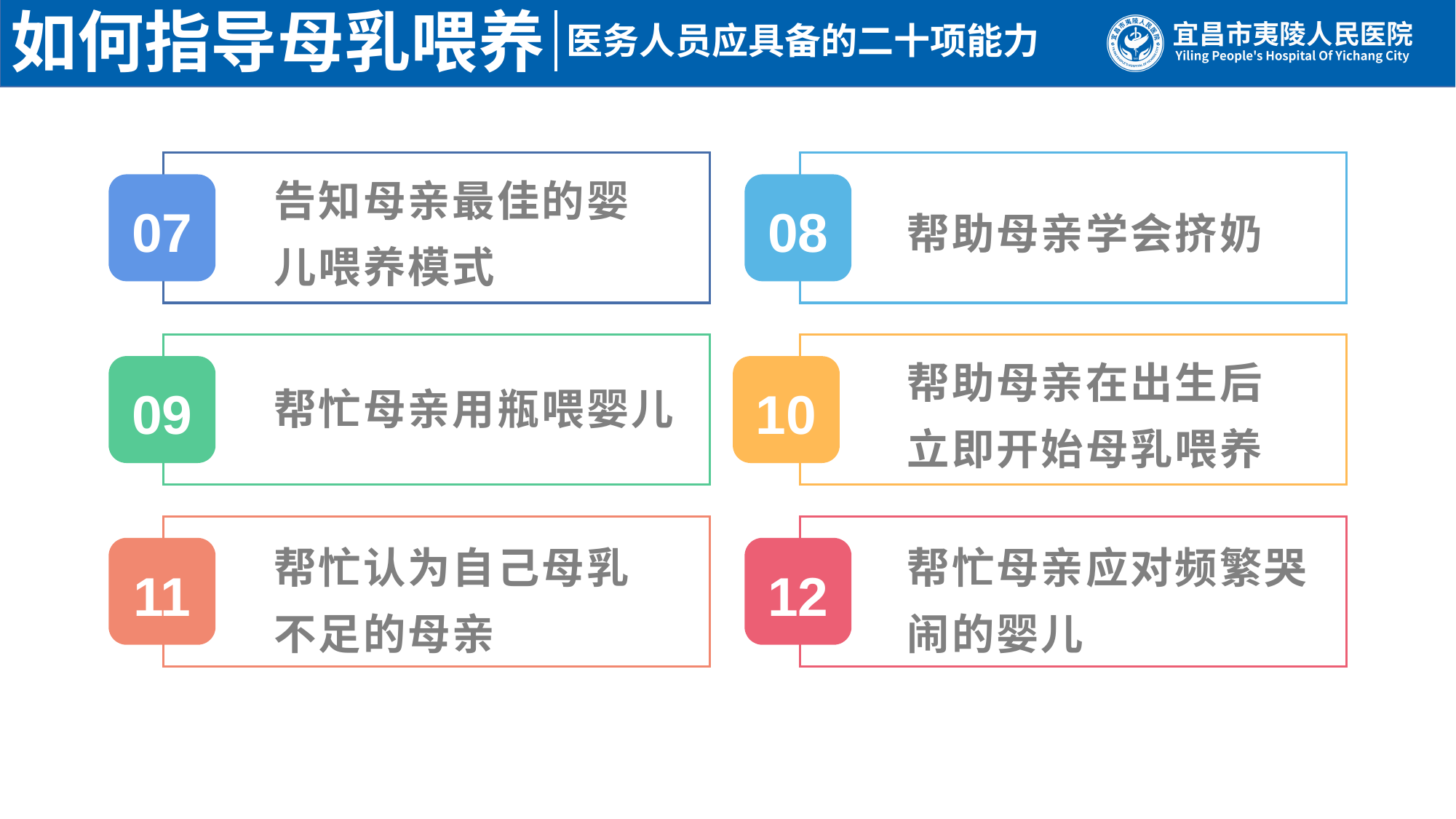

如何指导母乳喂养
医务人员应具备的二十项能力

07
08
告知母亲最佳的婴儿喂养模式
帮助母亲学会挤奶

帮忙母亲用瓶喂婴儿
09
10
帮助母亲在出生后立即开始母乳喂养

11
12
帮忙认为自己母乳不足的母亲
帮忙母亲应对频繁哭闹的婴儿